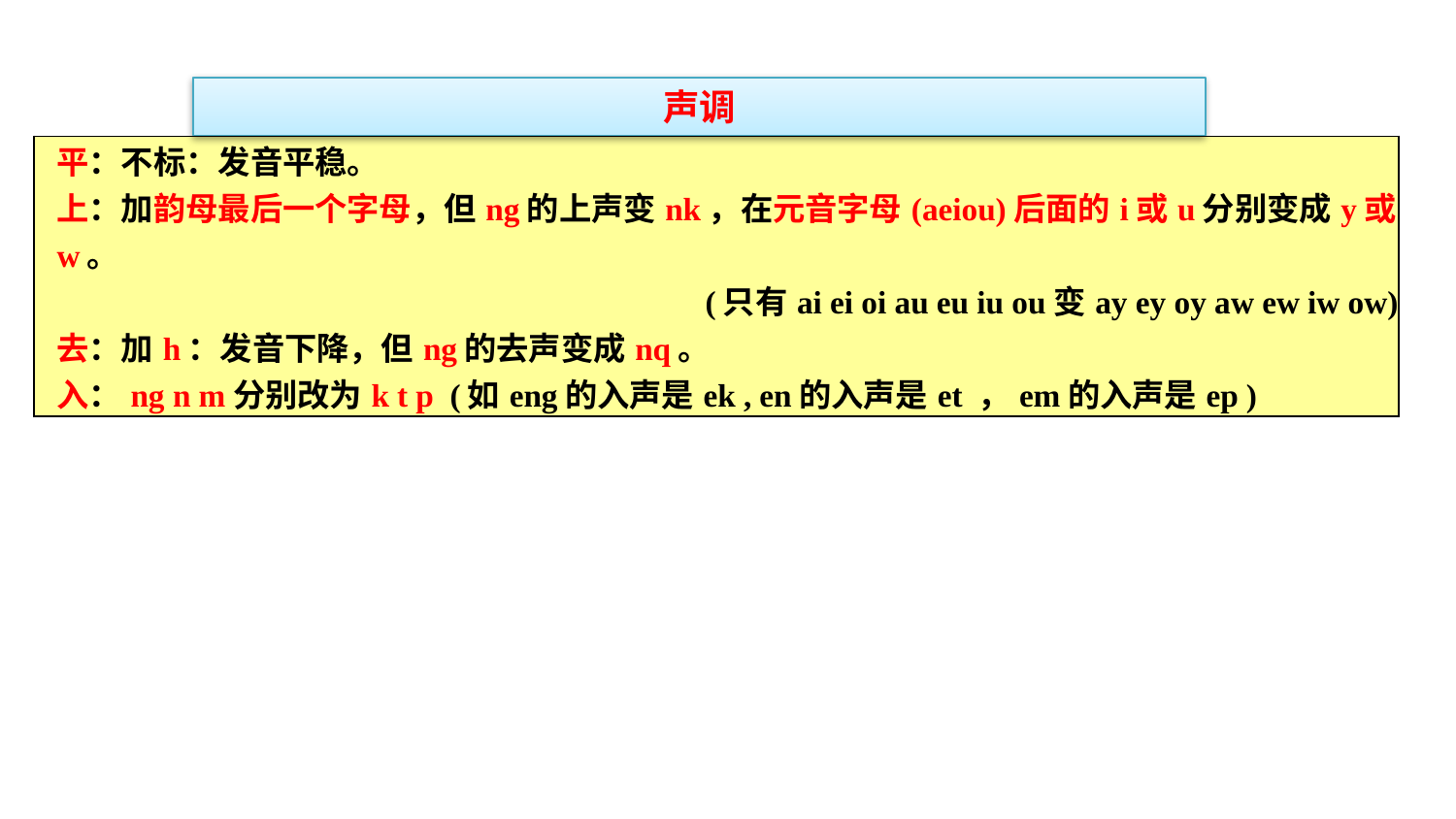

声调
|  | 平：不标：发音平稳。 |
| --- | --- |
|  | 上：加韵母最后一个字母，但ng的上声变nk，在元音字母(aeiou)后面的i或u分别变成y或w。 (只有ai ei oi au eu iu ou变ay ey oy aw ew iw ow) |
|  | 去：加h：发音下降，但ng的去声变成nq。 |
|  | 入：ng n m分别改为k t p (如eng的入声是ek , en的入声是et ，em的入声是ep ) |